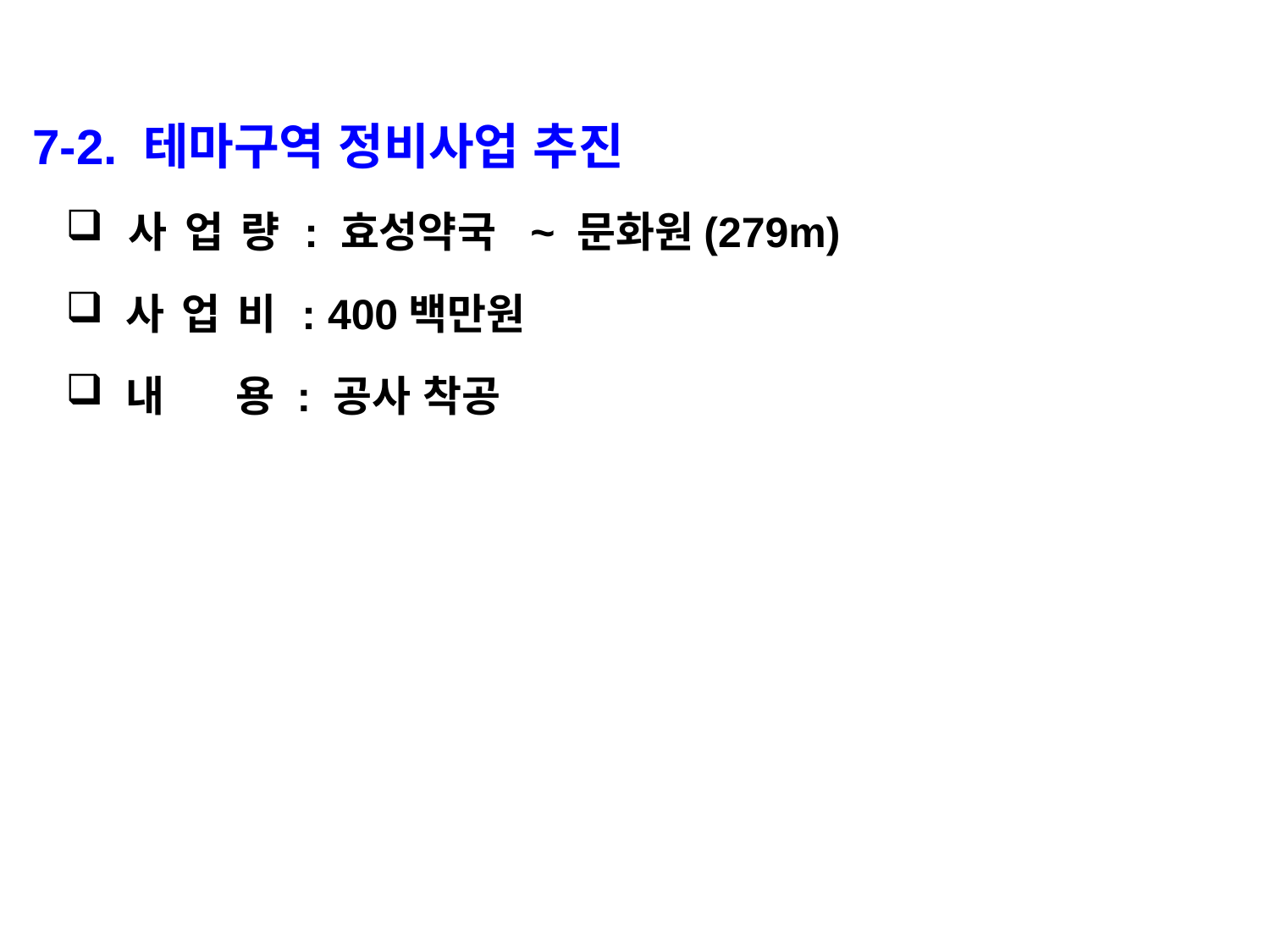

7-2. 테마구역 정비사업 추진
 사 업 량 : 효성약국  ~ 문화원(279m)
 사 업 비 : 400백만원
 내      용 : 공사 착공